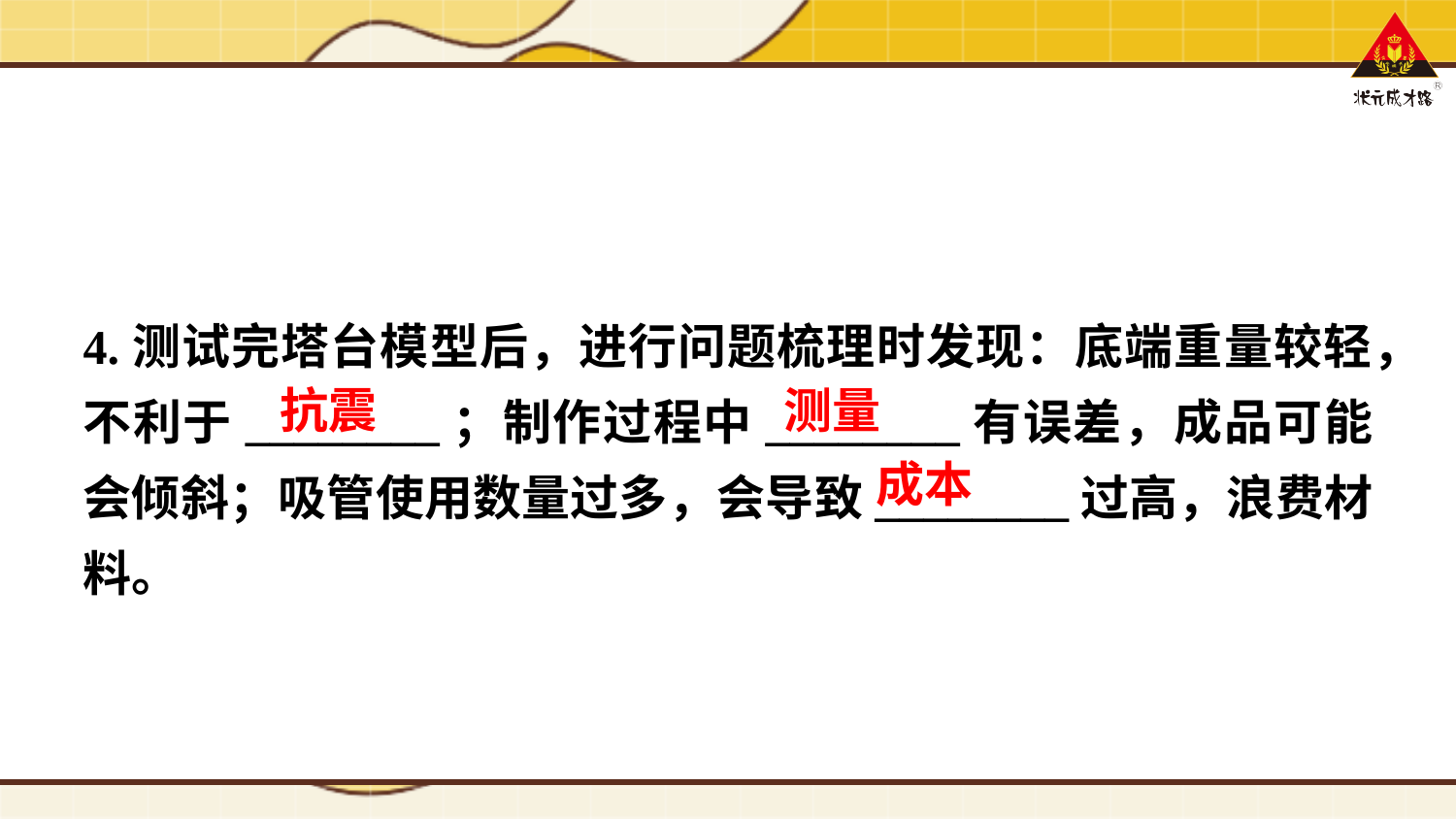

4.测试完塔台模型后，进行问题梳理时发现：底端重量较轻，不利于________；制作过程中________有误差，成品可能会倾斜；吸管使用数量过多，会导致________过高，浪费材料。
测量
抗震
成本